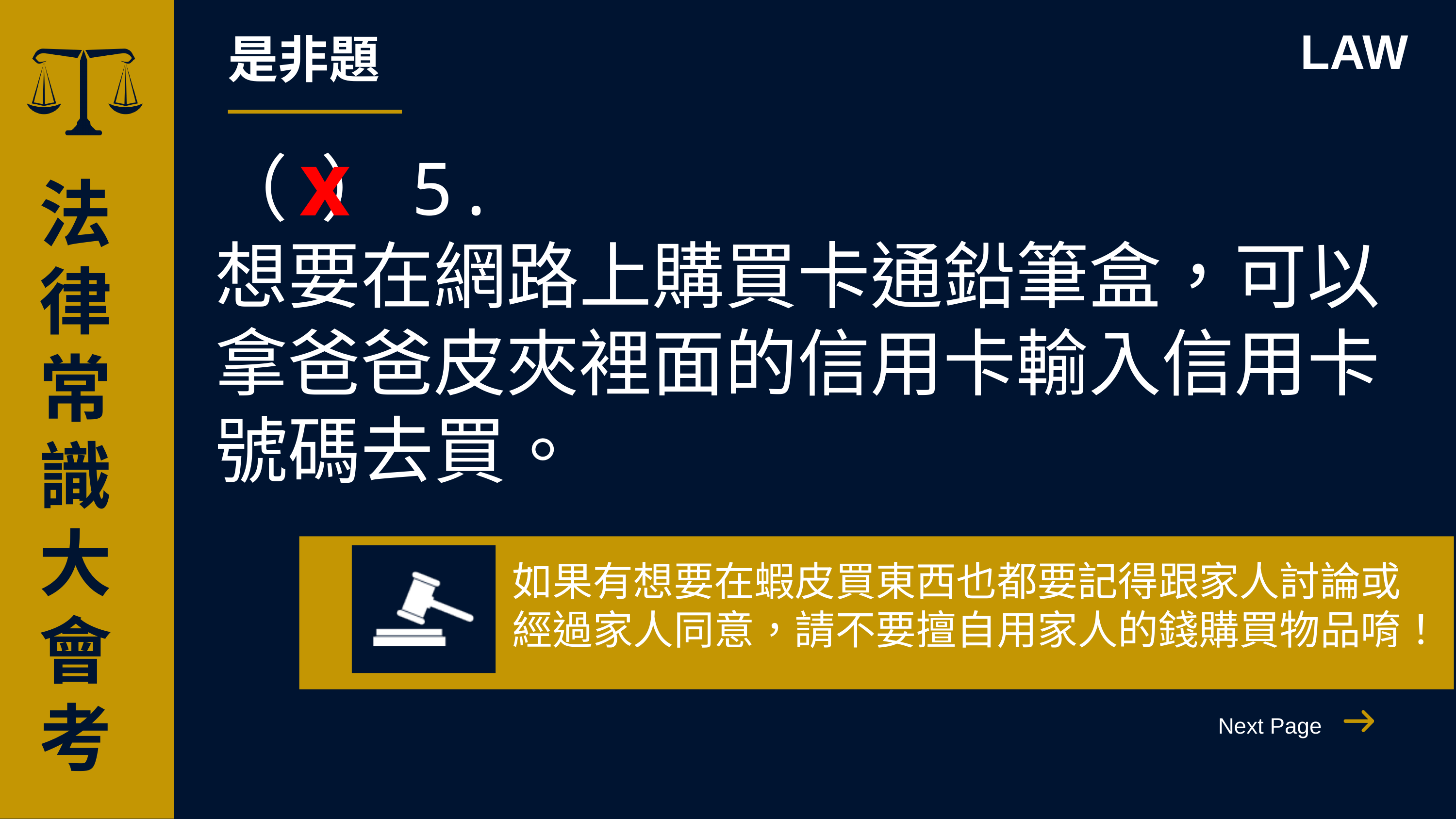

是非題

LAW

x
（  ）5.
想要在網路上購買卡通鉛筆盒，可以拿爸爸皮夾裡面的信用卡輸入信用卡號碼去買。
法律常識
大會考

如果有想要在蝦皮買東西也都要記得跟家人討論或經過家人同意，請不要擅自用家人的錢購買物品唷！

Next Page